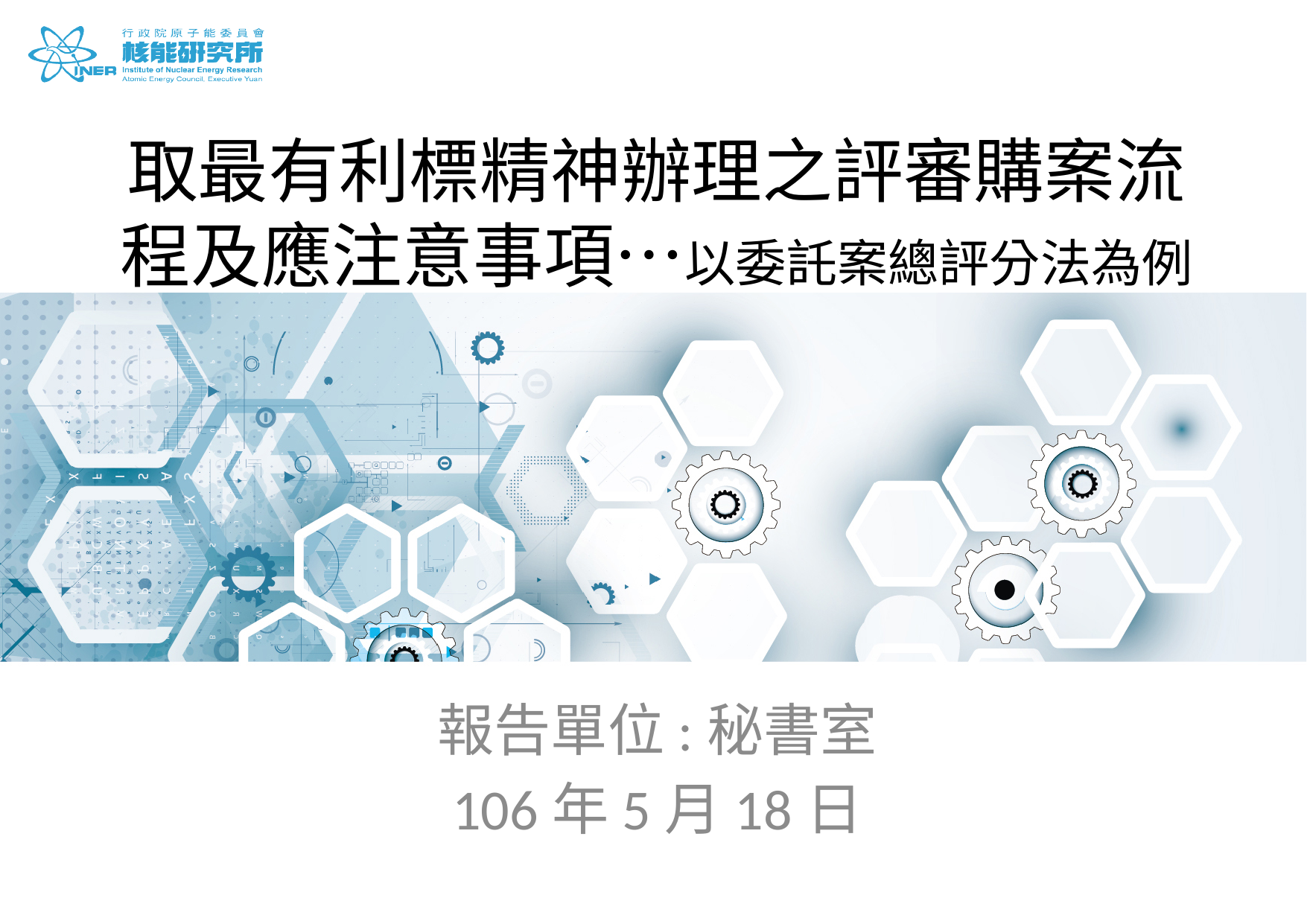

# 取最有利標精神辦理之評審購案流程及應注意事項…以委託案總評分法為例
報告單位:秘書室
106年5月18日